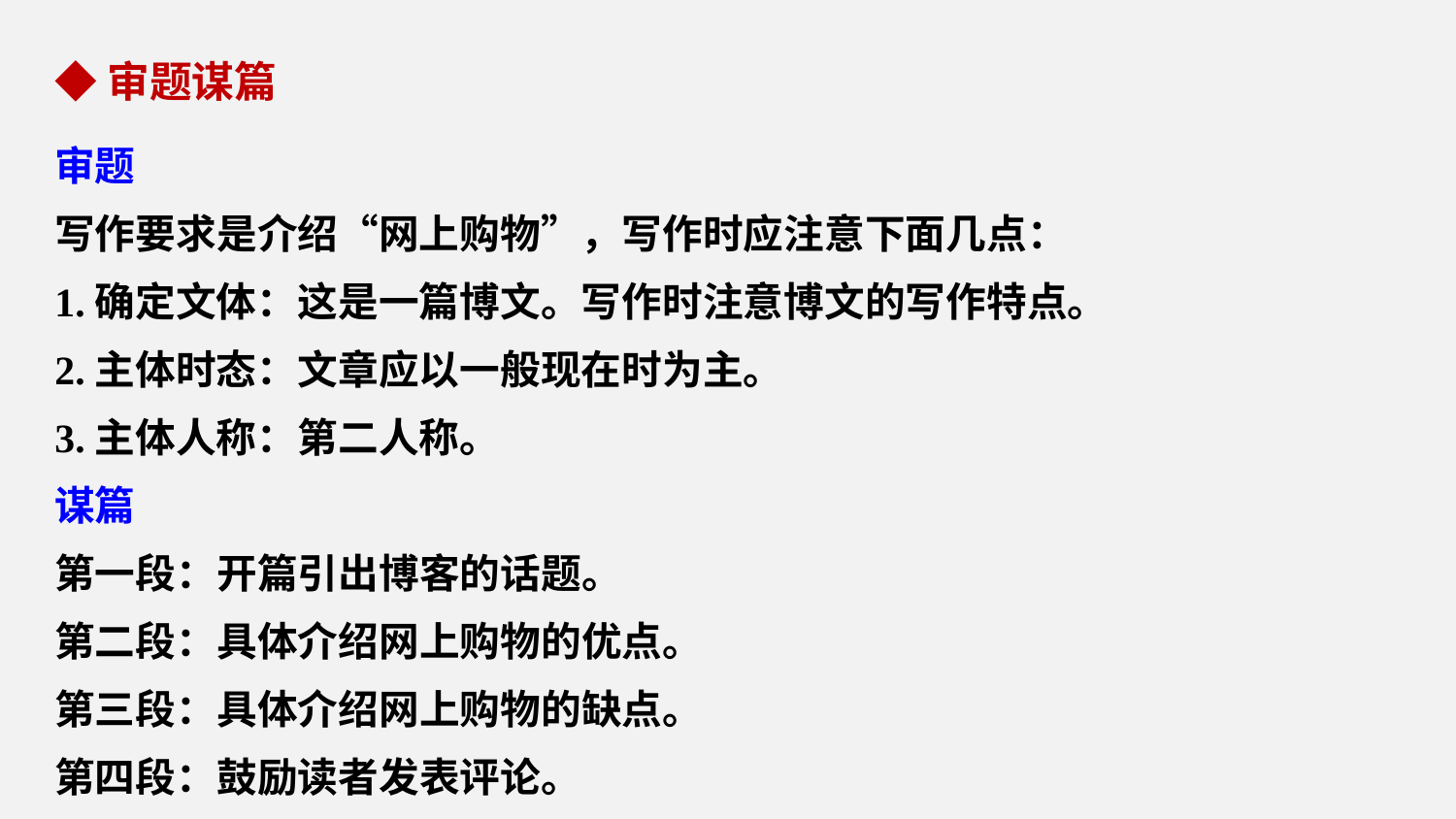

◆审题谋篇
审题
写作要求是介绍“网上购物”，写作时应注意下面几点：
1.确定文体：这是一篇博文。写作时注意博文的写作特点。
2.主体时态：文章应以一般现在时为主。
3.主体人称：第二人称。
谋篇
第一段：开篇引出博客的话题。
第二段：具体介绍网上购物的优点。
第三段：具体介绍网上购物的缺点。
第四段：鼓励读者发表评论。